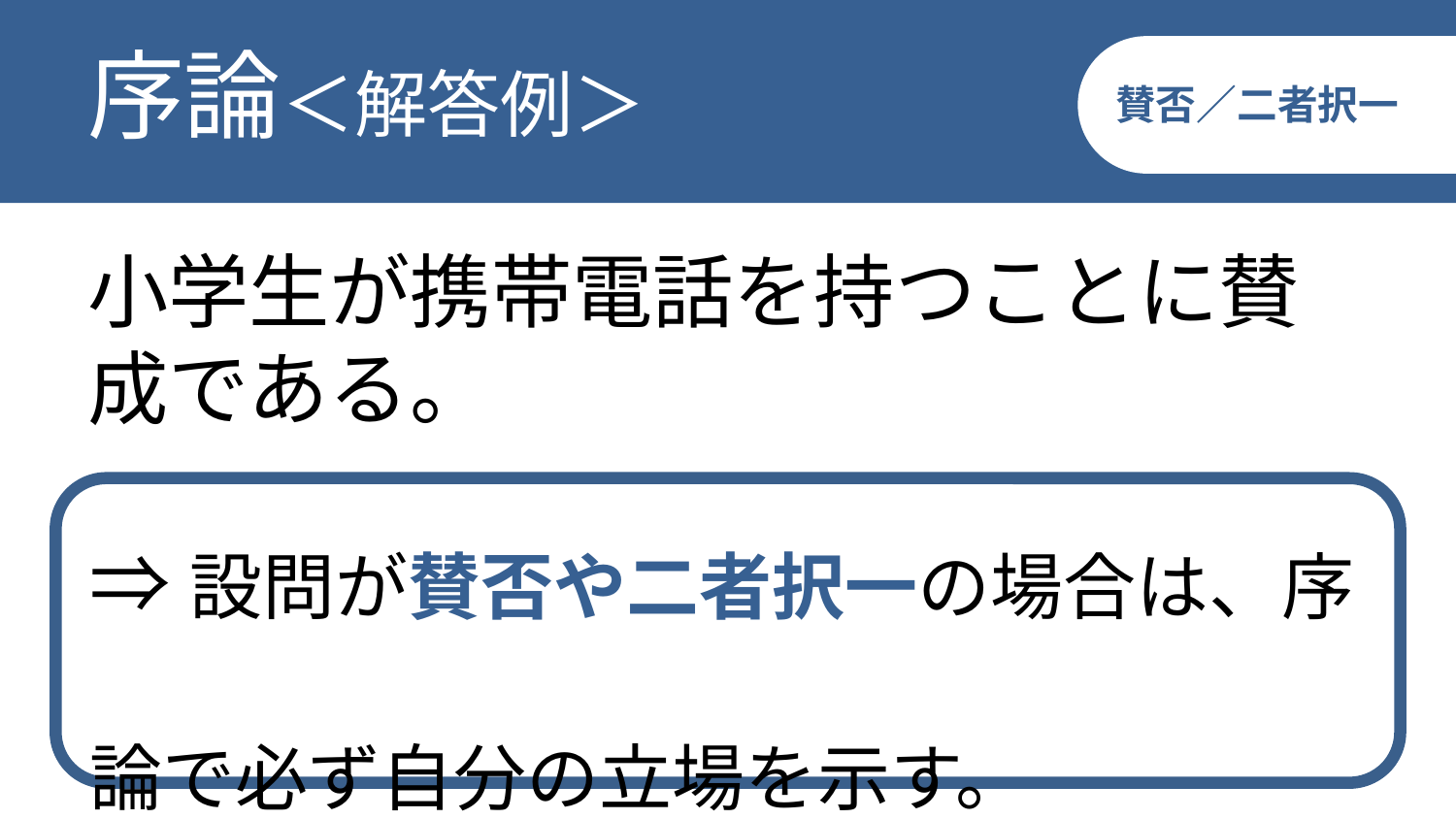

序論＜解答例＞

賛否／二者択一
小学生が携帯電話を持つことに賛成である。

⇒設問が賛否や二者択一の場合は、序
論で必ず自分の立場を示す。